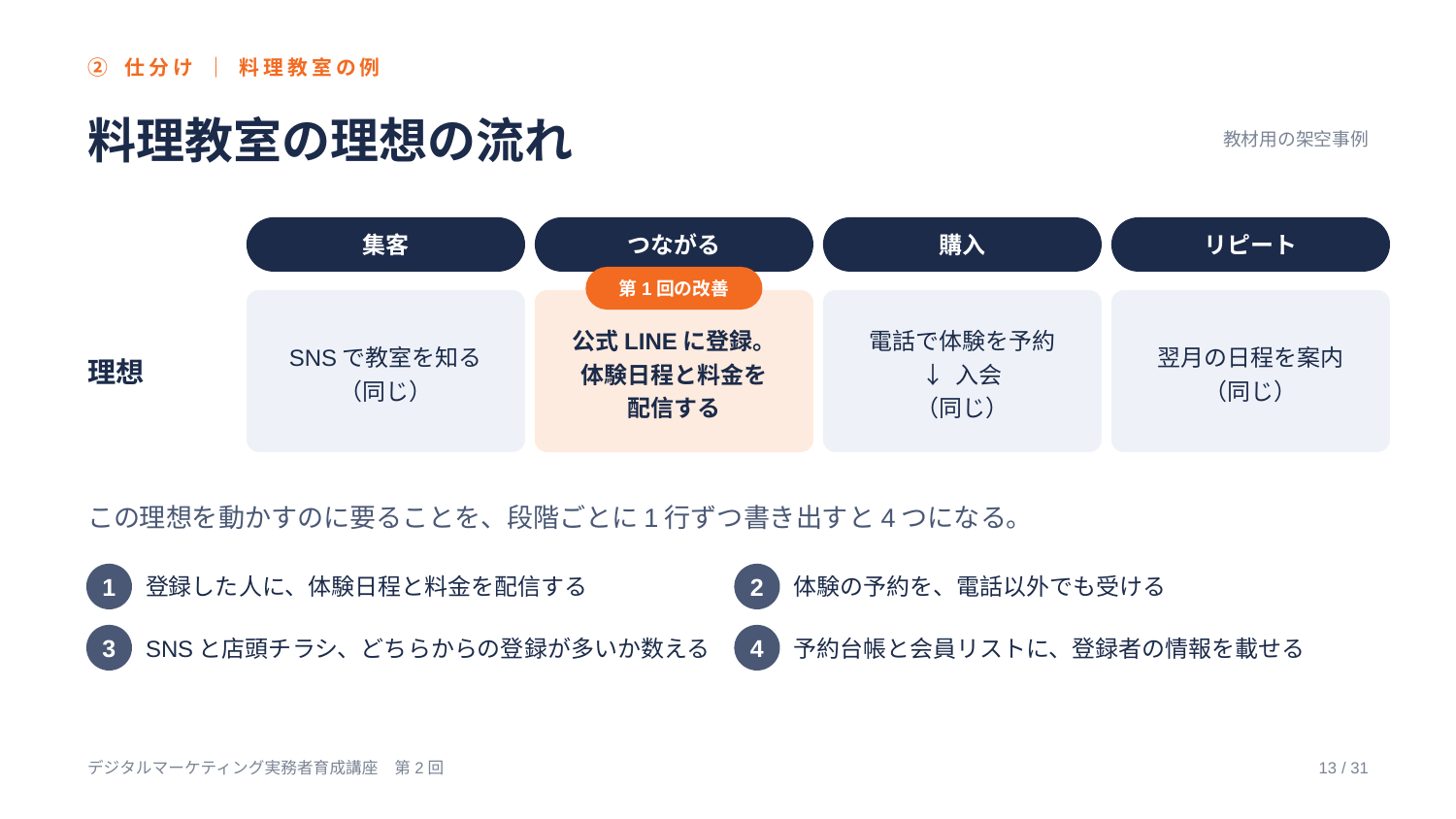

② 仕分け ｜ 料理教室の例
料理教室の理想の流れ
教材用の架空事例

集客

つながる

購入

リピート

第1回の改善
理想

SNSで教室を知る
（同じ）
公式LINEに登録。
体験日程と料金を
配信する
電話で体験を予約
↓ 入会
（同じ）
翌月の日程を案内
（同じ）
この理想を動かすのに要ることを、段階ごとに1行ずつ書き出すと4つになる。
登録した人に、体験日程と料金を配信する
体験の予約を、電話以外でも受ける

1

2
SNSと店頭チラシ、どちらからの登録が多いか数える
予約台帳と会員リストに、登録者の情報を載せる

3

4
デジタルマーケティング実務者育成講座　第2回
13 / 31